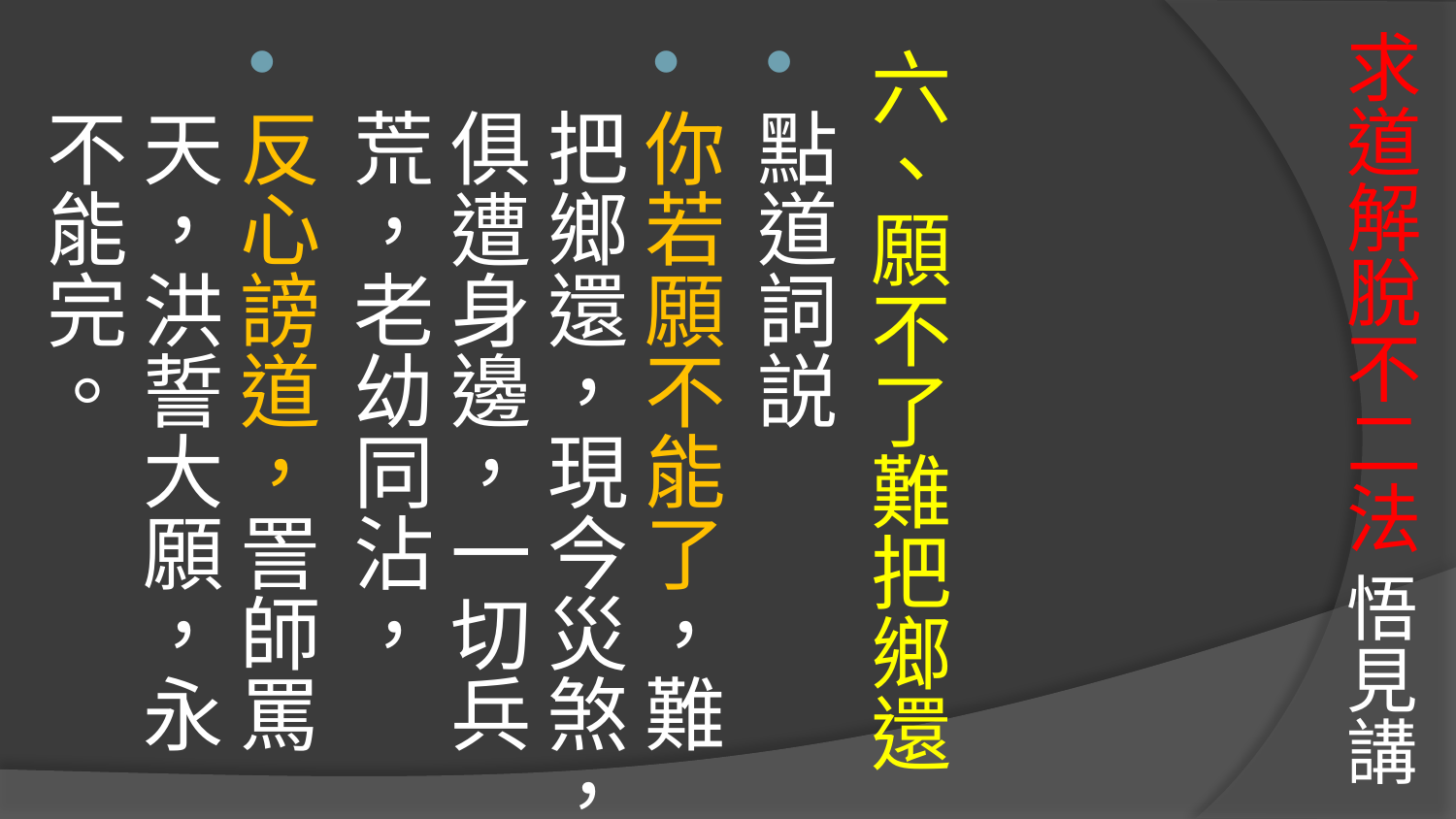

# 求道解脫不二法 悟見講
六、願不了難把鄉還
點道詞説
你若願不能了，難把鄉還，現今災煞，俱遭身邊，一切兵荒，老幼同沾，
反心謗道，詈師罵天，洪誓大願，永不能完。